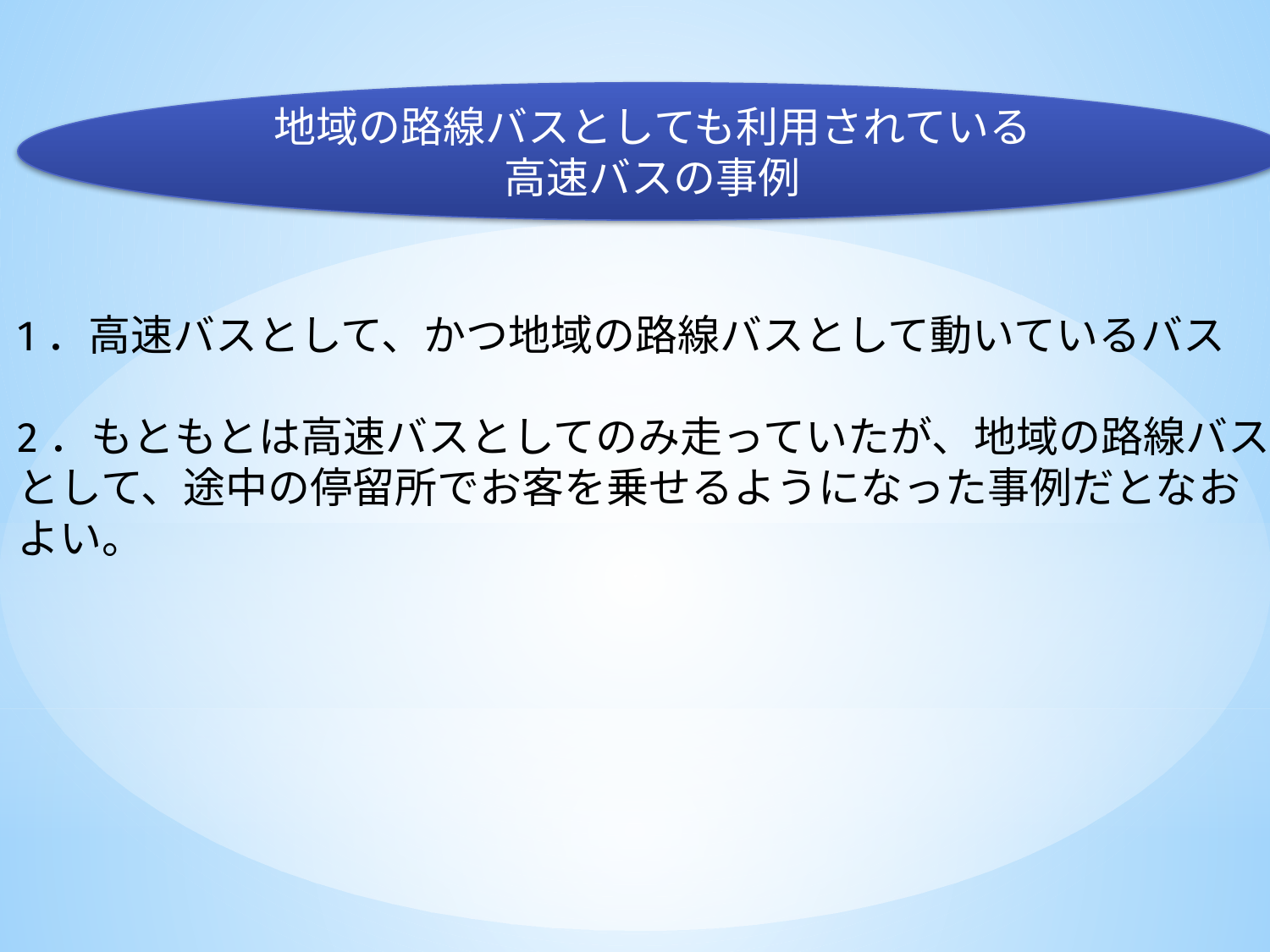

地域の路線バスとしても利用されている
高速バスの事例
1．高速バスとして、かつ地域の路線バスとして動いているバス

2．もともとは高速バスとしてのみ走っていたが、地域の路線バス
として、途中の停留所でお客を乗せるようになった事例だとなお
よい。